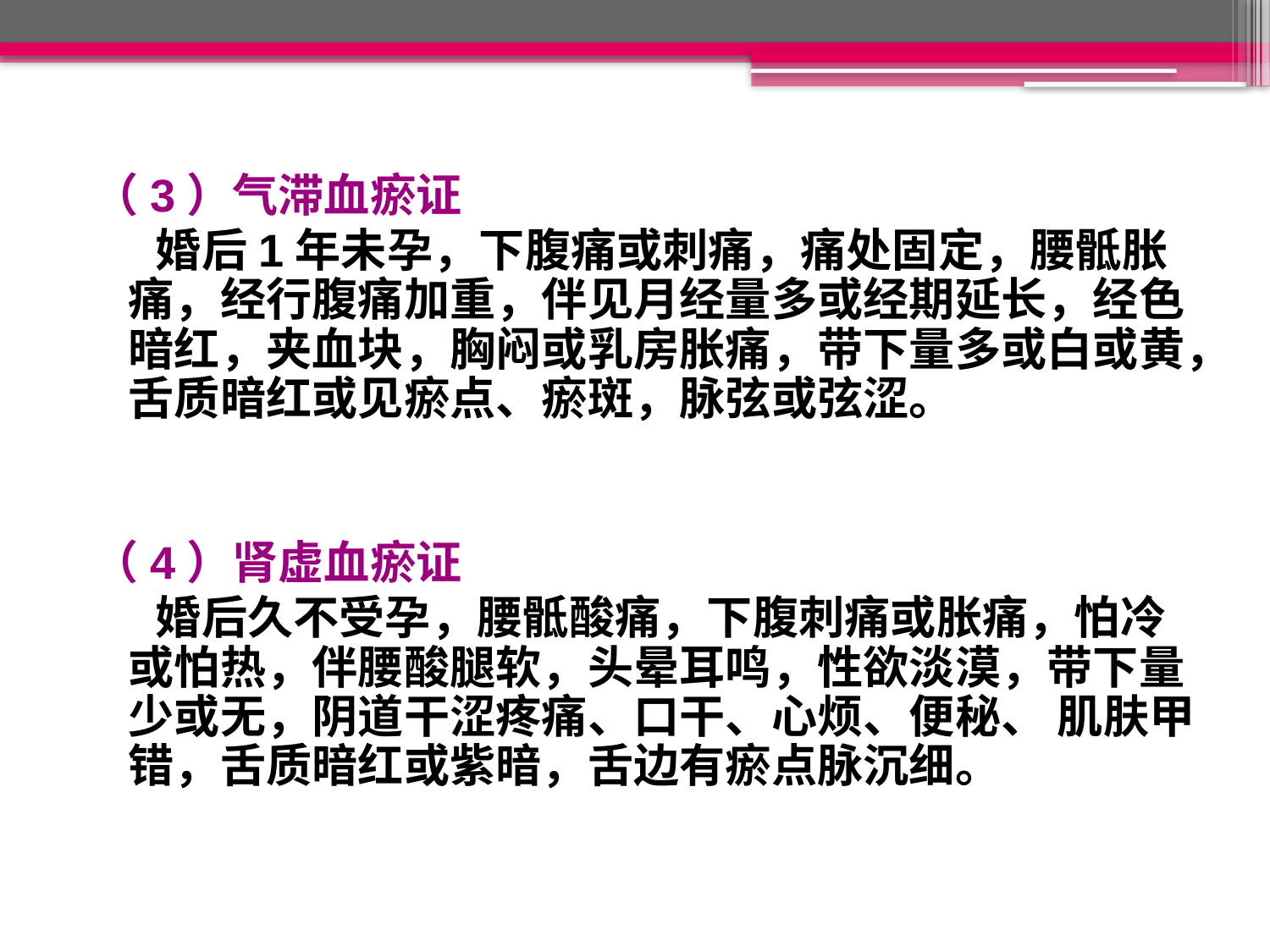

（3）气滞血瘀证
     婚后1年未孕，下腹痛或刺痛，痛处固定，腰骶胀痛，经行腹痛加重，伴见月经量多或经期延长，经色暗红，夹血块，胸闷或乳房胀痛，带下量多或白或黄，舌质暗红或见瘀点、瘀斑，脉弦或弦涩。

（4）肾虚血瘀证
     婚后久不受孕，腰骶酸痛，下腹刺痛或胀痛，怕冷或怕热，伴腰酸腿软，头晕耳鸣，性欲淡漠，带下量少或无，阴道干涩疼痛、口干、心烦、便秘、 肌肤甲错，舌质暗红或紫暗，舌边有瘀点脉沉细。